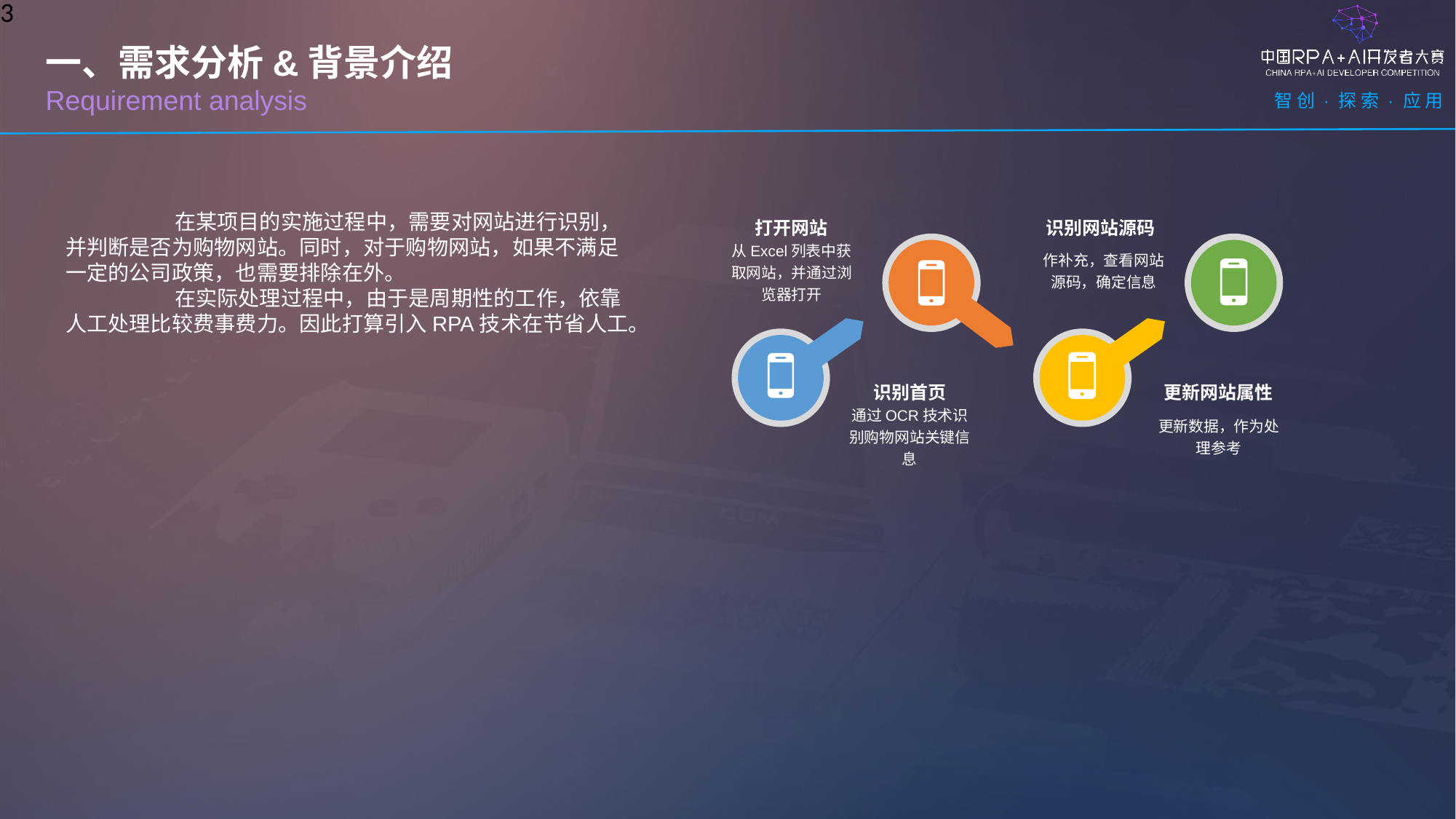

3
一、需求分析&背景介绍
Requirement analysis
	在某项目的实施过程中，需要对网站进行识别，并判断是否为购物网站。同时，对于购物网站，如果不满足一定的公司政策，也需要排除在外。
	在实际处理过程中，由于是周期性的工作，依靠人工处理比较费事费力。因此打算引入RPA技术在节省人工。
打开网站
从Excel列表中获取网站，并通过浏览器打开
识别网站源码
作补充，查看网站源码，确定信息

识别首页
更新网站属性
通过OCR技术识别购物网站关键信息
更新数据，作为处理参考